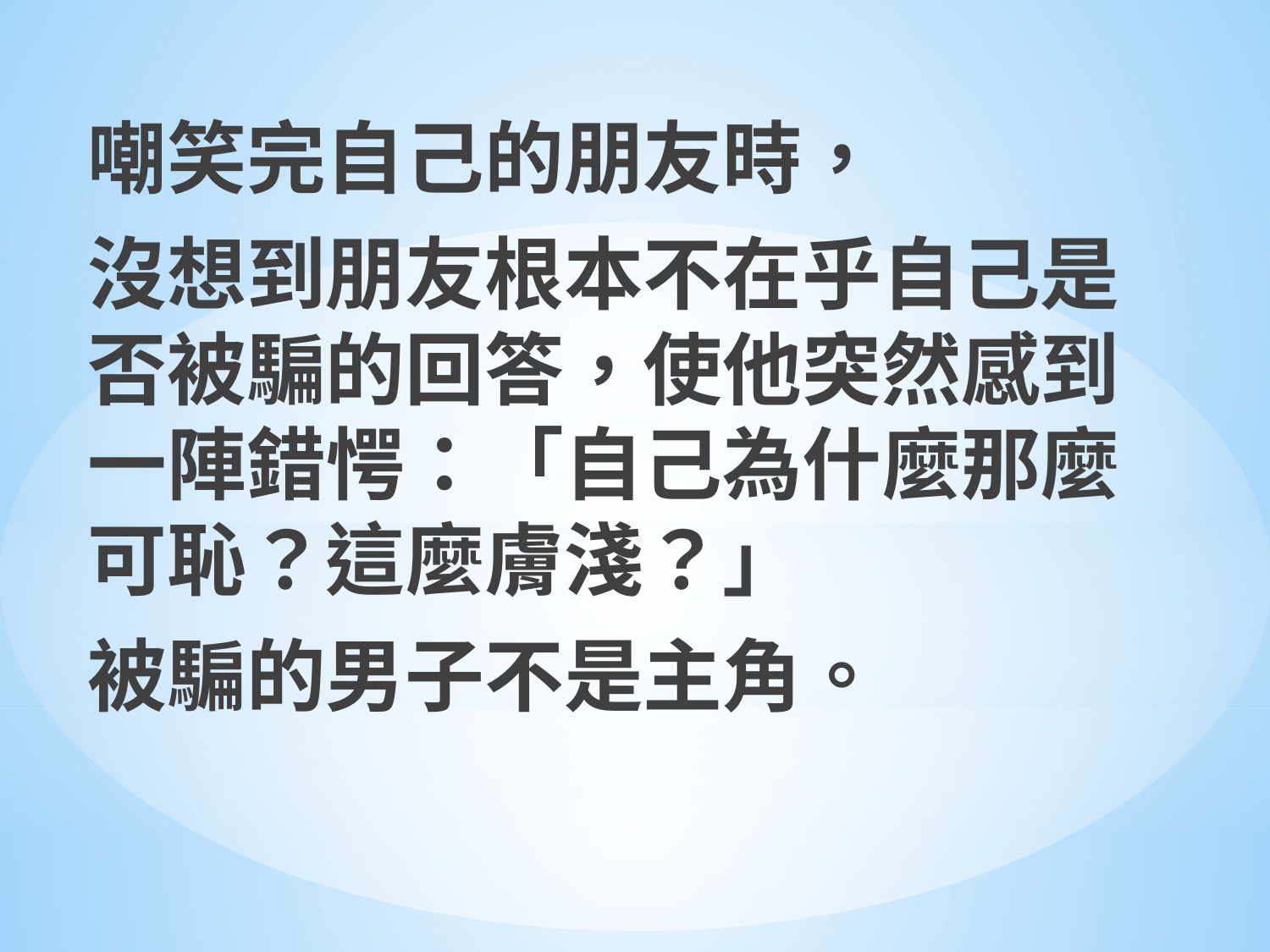

嘲笑完自己的朋友時，
沒想到朋友根本不在乎自己是否被騙的回答，使他突然感到一陣錯愕：「自己為什麼那麼可恥？這麼膚淺？」
被騙的男子不是主角。

#